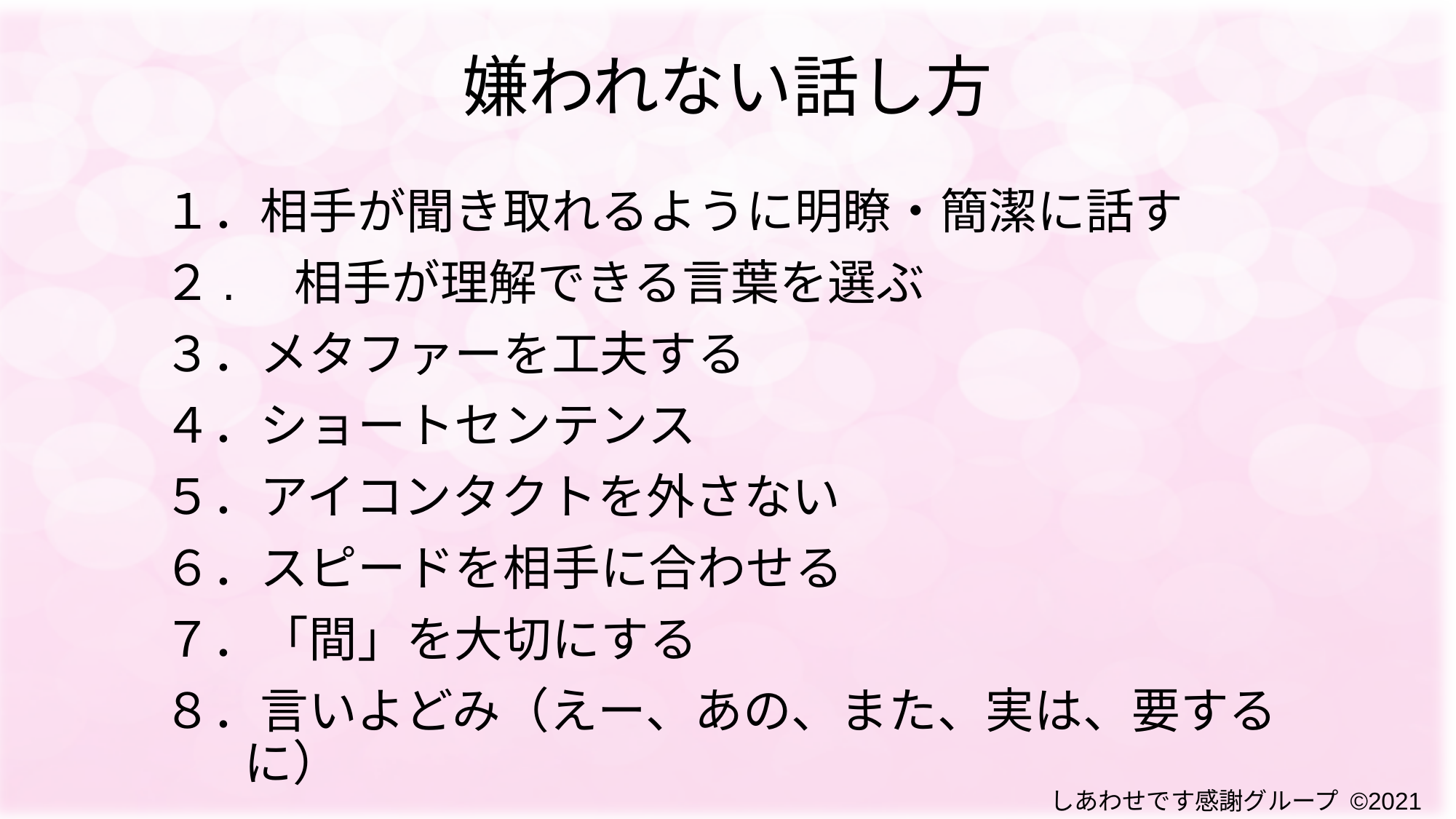

嫌われない話し方
１．相手が聞き取れるように明瞭・簡潔に話す
２.　相手が理解できる言葉を選ぶ
３．メタファーを工夫する
４．ショートセンテンス
５．アイコンタクトを外さない
６．スピードを相手に合わせる
７．「間」を大切にする
８．言いよどみ（えー、あの、また、実は、要するに）
しあわせです感謝グループ ©2021